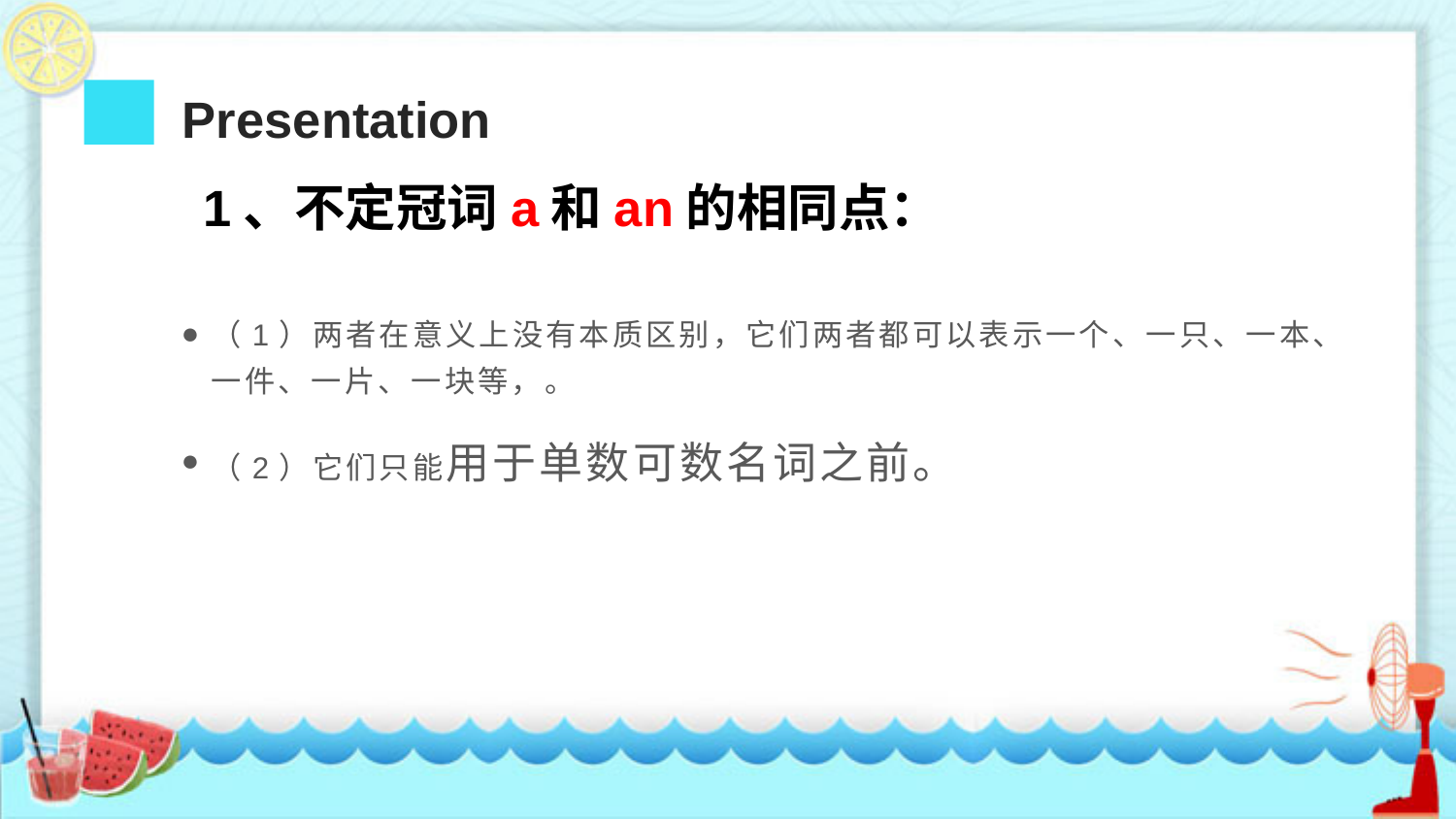

Presentation
1、不定冠词a和an的相同点：
（1）两者在意义上没有本质区别，它们两者都可以表示一个、一只、一本、一件、一片、一块等，。
（2）它们只能用于单数可数名词之前。